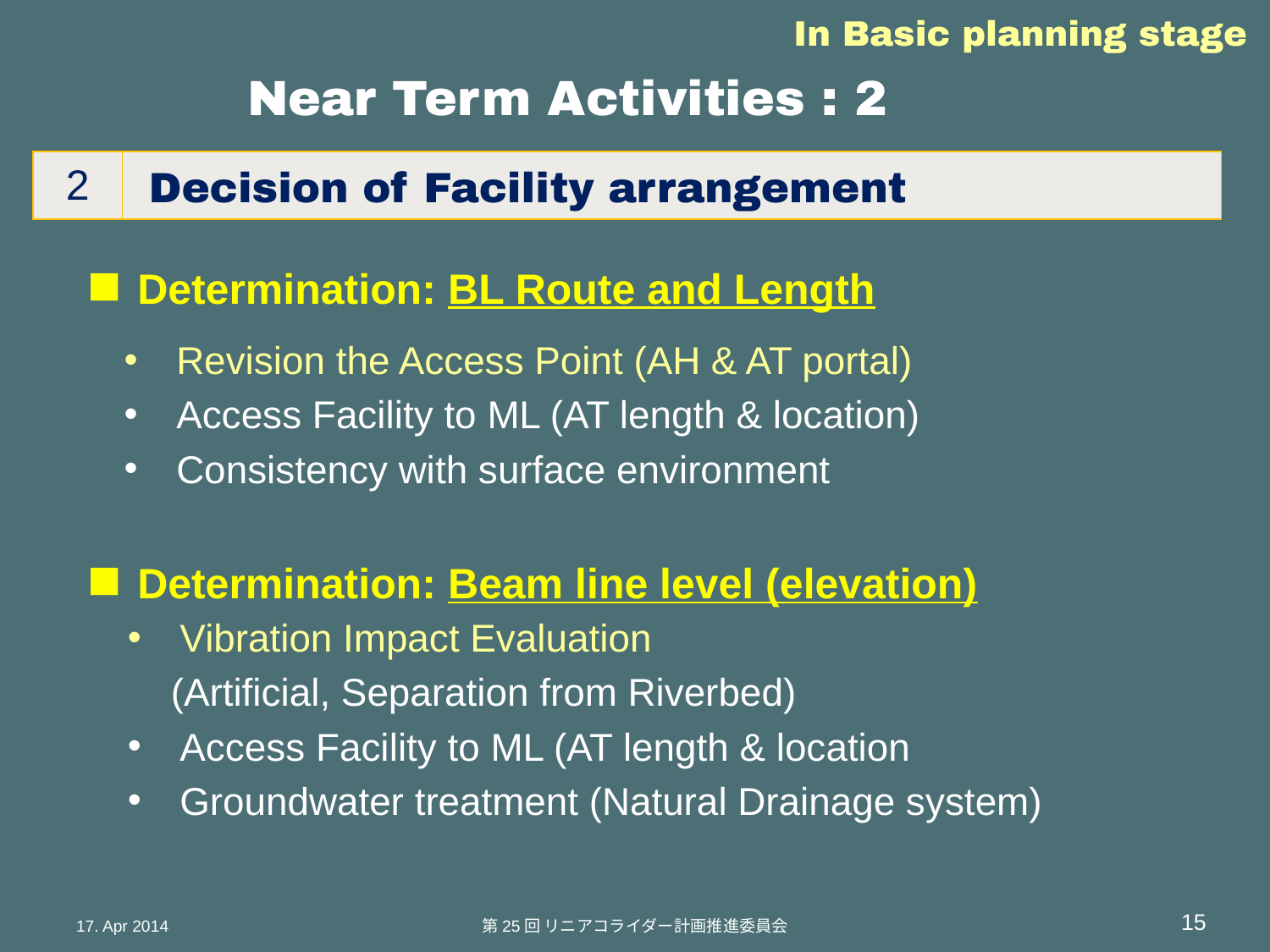

In Basic planning stage
Near Term Activities : 2
| 2 | Decision of Facility arrangement |
| --- | --- |
■ Determination: BL Route and Length
Revision the Access Point (AH & AT portal)
Access Facility to ML (AT length & location)
Consistency with surface environment
■ Determination: Beam line level (elevation)
Vibration Impact Evaluation
    (Artificial, Separation from Riverbed)
Access Facility to ML (AT length & location
Groundwater treatment (Natural Drainage system)
17. Apr 2014
第25回 リニアコライダー計画推進委員会
15